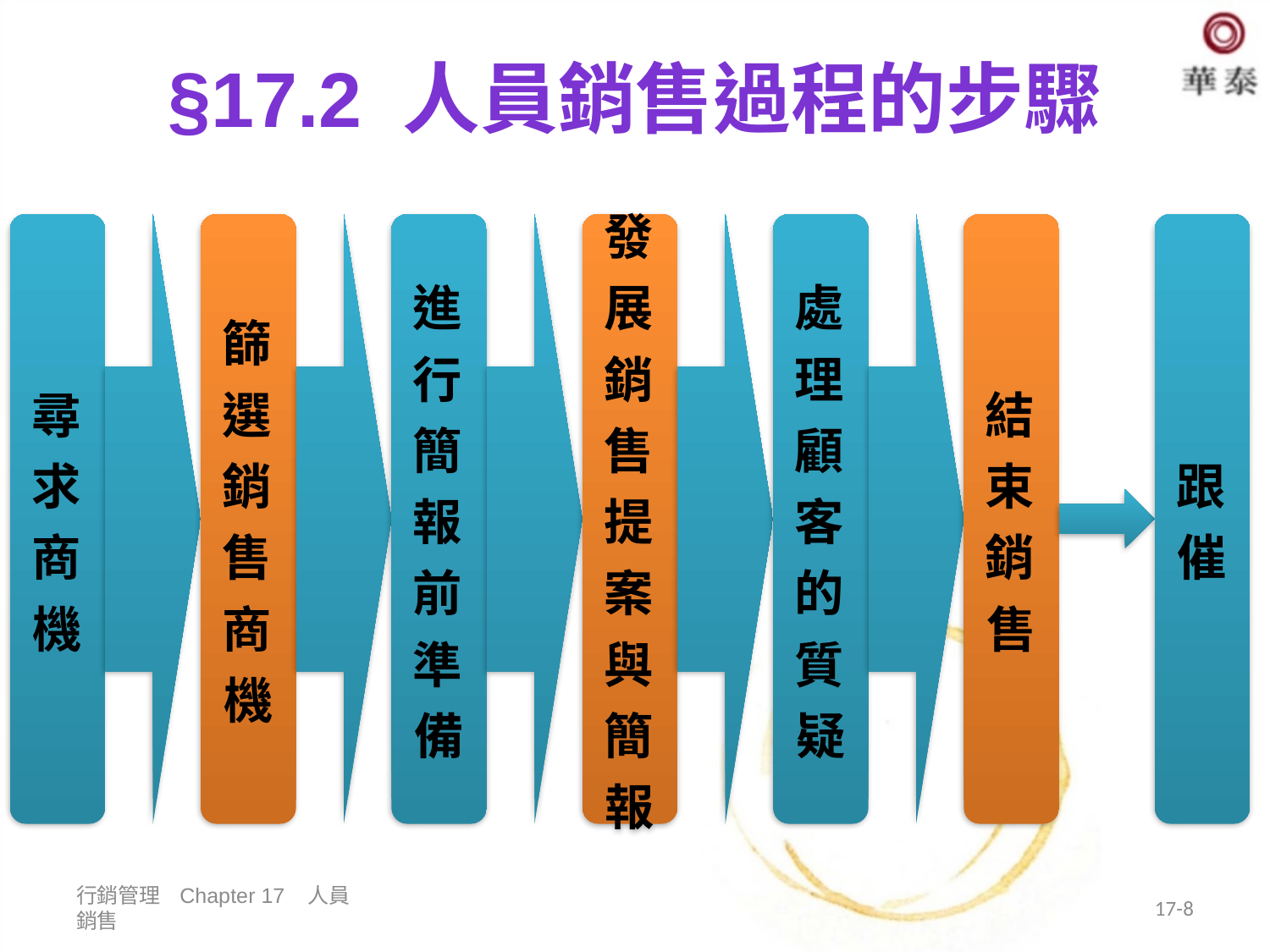

# §17.2 人員銷售過程的步驟
尋求商機
篩選銷售商機
進行簡報前準備
發展銷售提案與簡報
處理顧客的質疑
結束銷售
跟催
行銷管理   Chapter 17   人員銷售
17-8